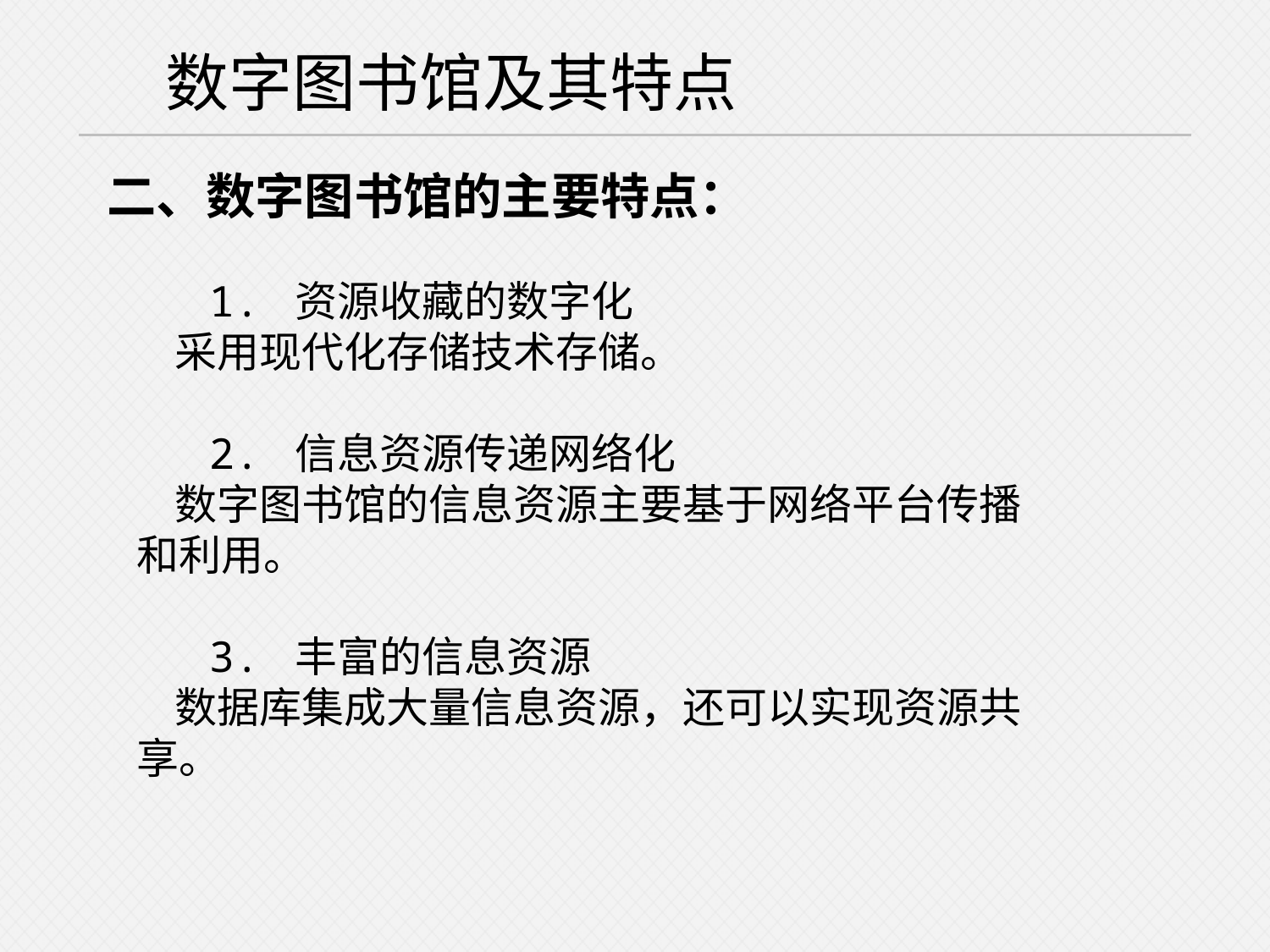

数字图书馆及其特点
二、数字图书馆的主要特点：

    1. 资源收藏的数字化
      采用现代化存储技术存储。

    2. 信息资源传递网络化
      数字图书馆的信息资源主要基于网络平台传播
  和利用。

    3. 丰富的信息资源
      数据库集成大量信息资源，还可以实现资源共
  享。